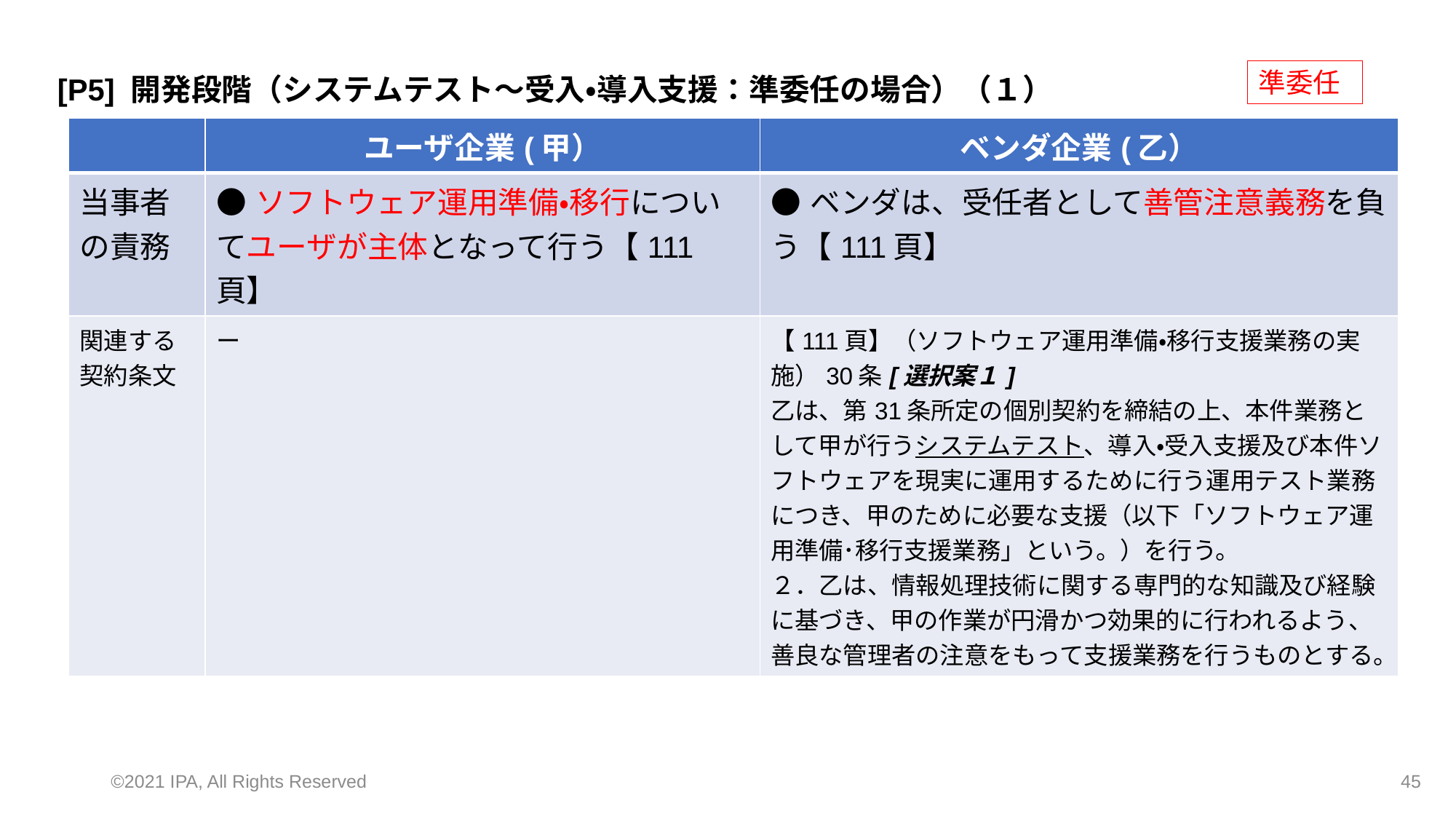

準委任
[P5] 開発段階（システムテスト～受入・導入支援：準委任の場合）（１）
|  | ユーザ企業(甲） | ベンダ企業(乙） |
| --- | --- | --- |
| 当事者の責務 | ●ソフトウェア運用準備・移行についてユーザが主体となって行う【111頁】 | ●ベンダは、受任者として善管注意義務を負う【111頁】 |
| 関連する契約条文 | ー | 【111頁】（ソフトウェア運用準備・移行支援業務の実施）30条[選択案１] 乙は、第31条所定の個別契約を締結の上、本件業務として甲が行うシステムテスト、導入・受入支援及び本件ソフトウェアを現実に運用するために行う運用テスト業務につき、甲のために必要な支援（以下「ソフトウェア運用準備･移行支援業務」という。）を行う。 ２．乙は、情報処理技術に関する専門的な知識及び経験に基づき、甲の作業が円滑かつ効果的に行われるよう、善良な管理者の注意をもって支援業務を行うものとする。 |
©2021 IPA, All Rights Reserved
45